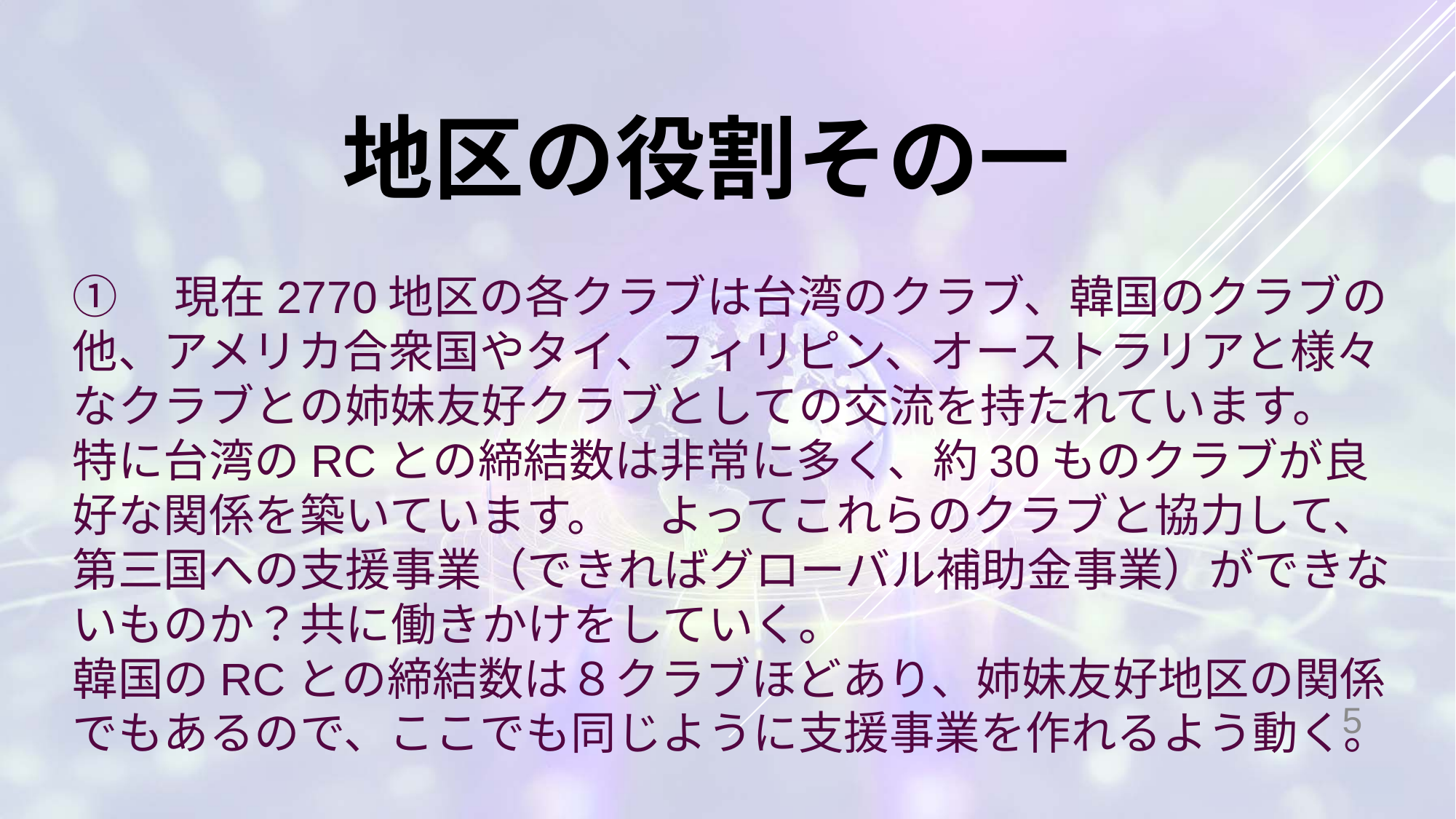

地区の役割その一

①　現在2770地区の各クラブは台湾のクラブ、韓国のクラブの他、アメリカ合衆国やタイ、フィリピン、オーストラリアと様々なクラブとの姉妹友好クラブとしての交流を持たれています。　特に台湾のRCとの締結数は非常に多く、約30ものクラブが良好な関係を築いています。　よってこれらのクラブと協力して、第三国への支援事業（できればグローバル補助金事業）ができないものか？共に働きかけをしていく。
韓国のRCとの締結数は８クラブほどあり、姉妹友好地区の関係でもあるので、ここでも同じように支援事業を作れるよう動く。
5